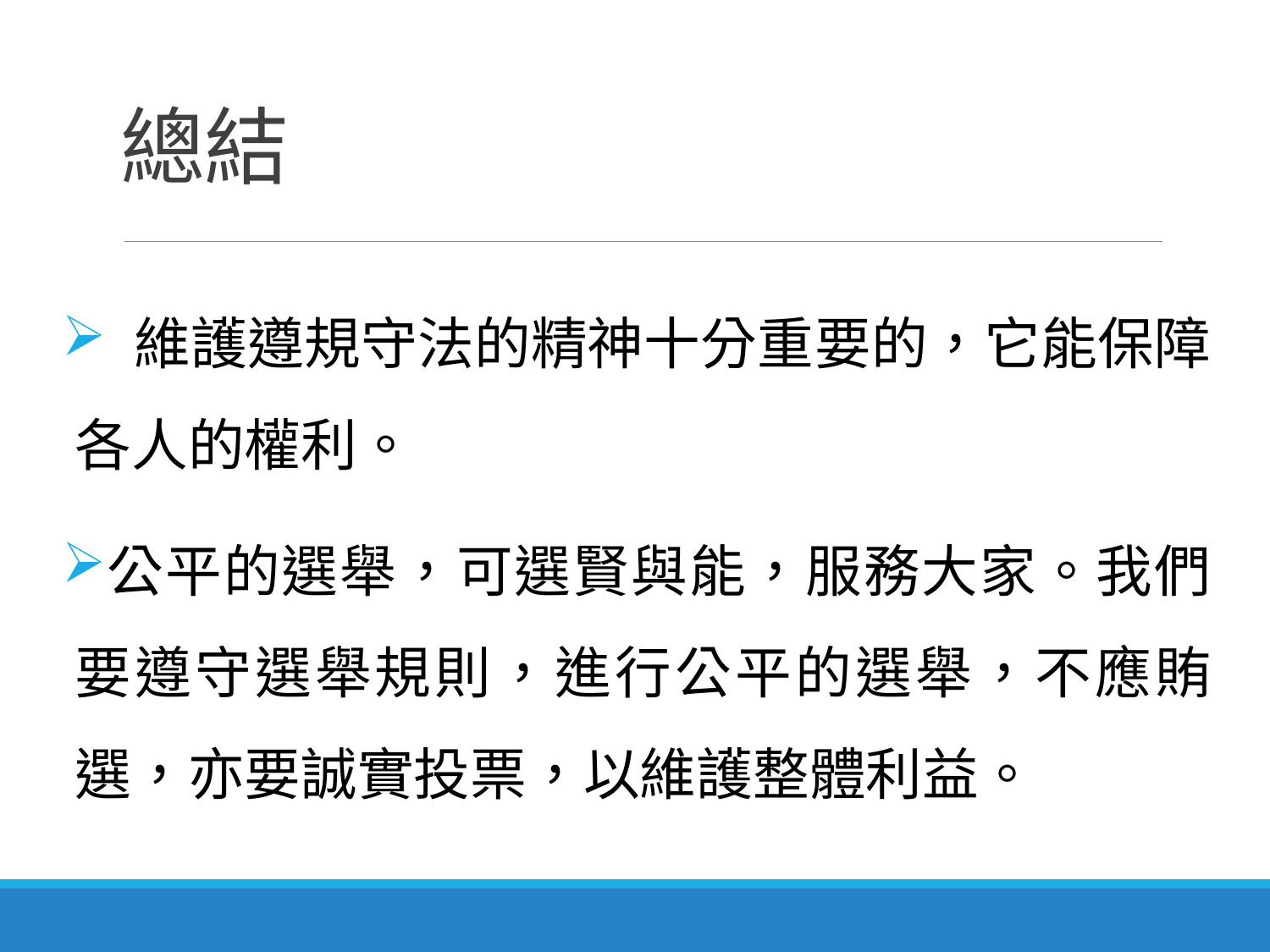

# 總結
 維護遵規守法的精神十分重要的，它能保障各人的權利。
公平的選舉，可選賢與能，服務大家。我們要遵守選舉規則，進行公平的選舉，不應賄選，亦要誠實投票，以維護整體利益。